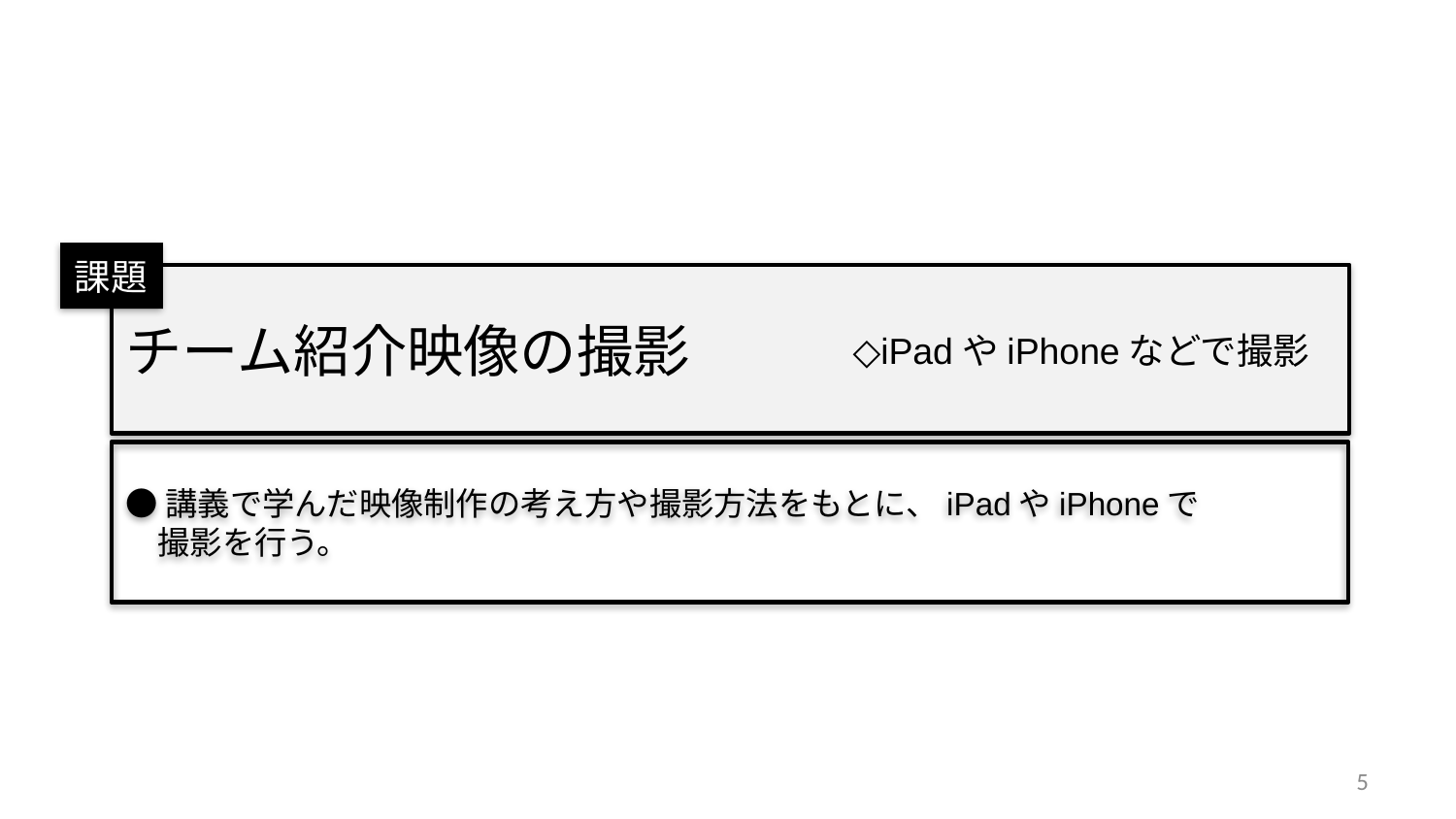

課題
チーム紹介映像の撮影
◇iPadやiPhoneなどで撮影
●講義で学んだ映像制作の考え方や撮影方法をもとに、iPadやiPhoneで
　撮影を行う。
5